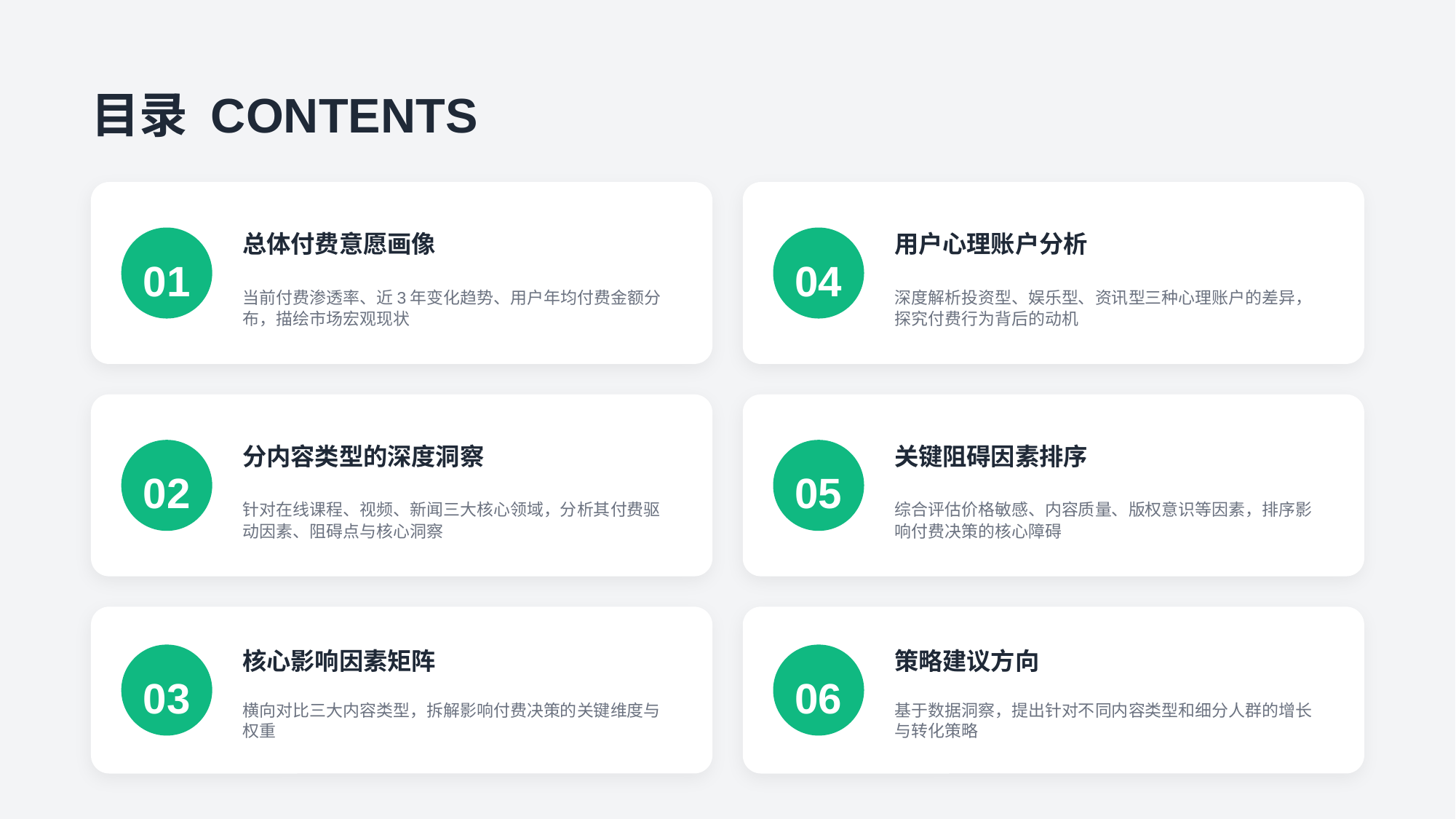

目录 CONTENTS

总体付费意愿画像
用户心理账户分析

01
04
当前付费渗透率、近3年变化趋势、用户年均付费金额分布，描绘市场宏观现状
深度解析投资型、娱乐型、资讯型三种心理账户的差异，探究付费行为背后的动机

分内容类型的深度洞察
关键阻碍因素排序

02
05
针对在线课程、视频、新闻三大核心领域，分析其付费驱动因素、阻碍点与核心洞察
综合评估价格敏感、内容质量、版权意识等因素，排序影响付费决策的核心障碍

核心影响因素矩阵
策略建议方向

03
06
横向对比三大内容类型，拆解影响付费决策的关键维度与权重
基于数据洞察，提出针对不同内容类型和细分人群的增长与转化策略